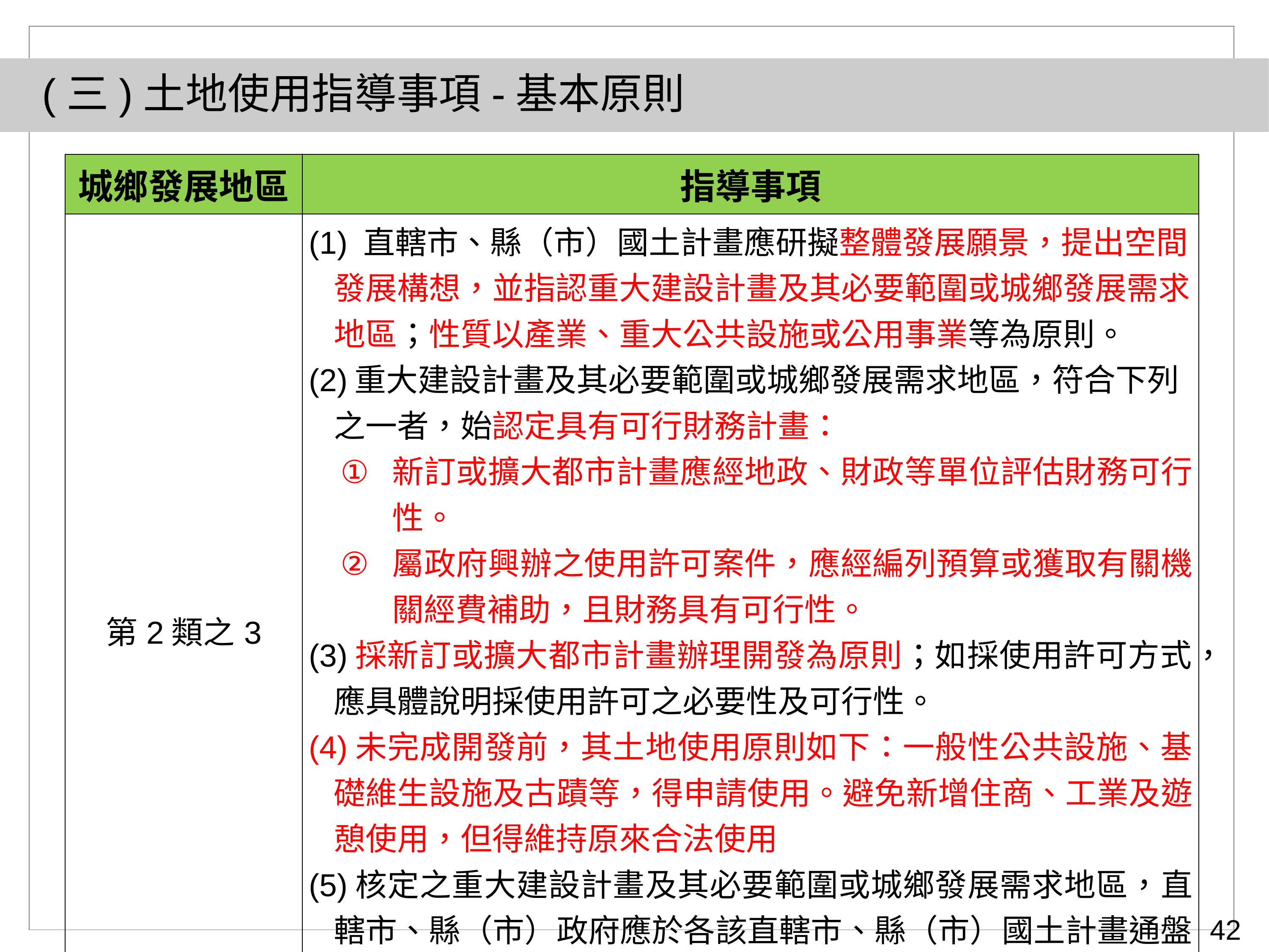

(三)土地使用指導事項-基本原則
| 城鄉發展地區 | 指導事項 |
| --- | --- |
| 第2類之3 | (1) 直轄市、縣（市）國土計畫應研擬整體發展願景，提出空間發展構想，並指認重大建設計畫及其必要範圍或城鄉發展需求地區；性質以產業、重大公共設施或公用事業等為原則。 (2)重大建設計畫及其必要範圍或城鄉發展需求地區，符合下列之一者，始認定具有可行財務計畫： 新訂或擴大都市計畫應經地政、財政等單位評估財務可行性。 屬政府興辦之使用許可案件，應經編列預算或獲取有關機關經費補助，且財務具有可行性。 (3)採新訂或擴大都市計畫辦理開發為原則；如採使用許可方式，應具體說明採使用許可之必要性及可行性。 (4)未完成開發前，其土地使用原則如下：一般性公共設施、基礎維生設施及古蹟等，得申請使用。避免新增住商、工業及遊憩使用，但得維持原來合法使用 (5)核定之重大建設計畫及其必要範圍或城鄉發展需求地區，直轄市、縣（市）政府應於各該直轄市、縣（市）國土計畫通盤檢討時，檢視開發情形，如未於實施期限內辦理開發者，配合變更為其他適當國土功能分區分類。 |
42